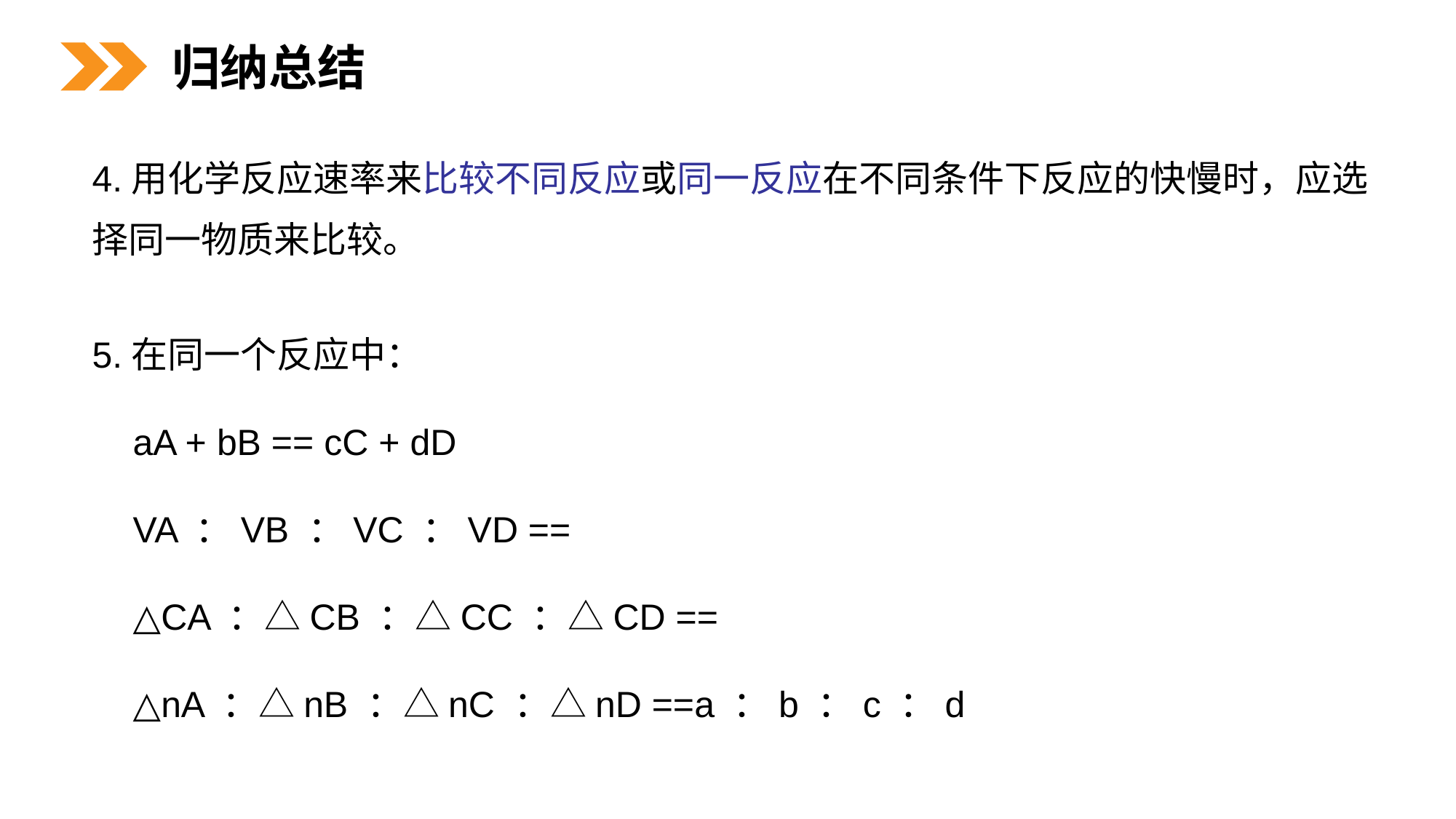

归纳总结
4.用化学反应速率来比较不同反应或同一反应在不同条件下反应的快慢时，应选择同一物质来比较。
5.在同一个反应中：
    aA + bB == cC + dD
    VA ：VB ：VC ：VD ==
    △CA ：△CB ：△CC ：△CD ==
    △nA ：△nB ：△nC ：△nD ==a ：b ：c ：d